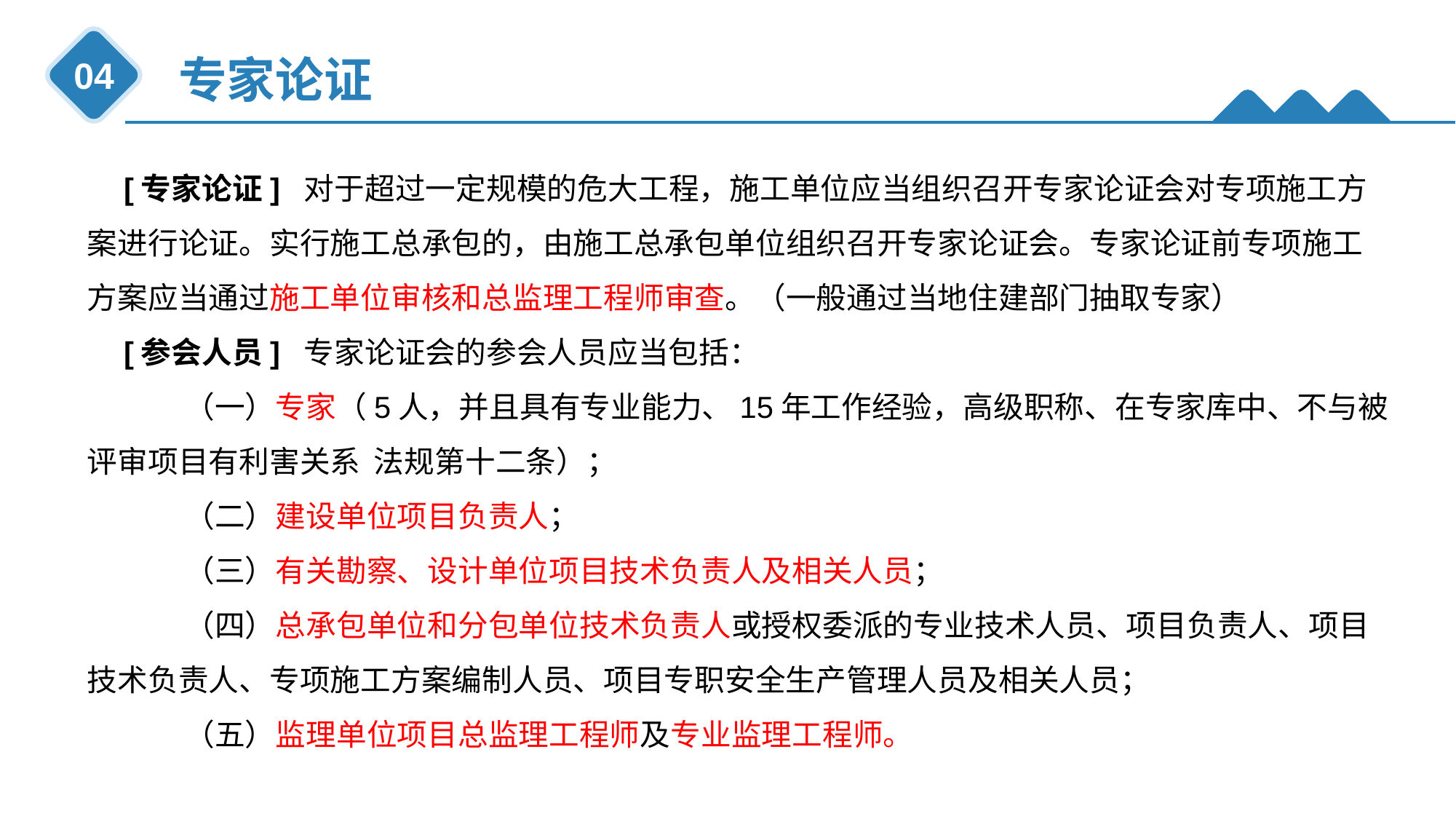

专家论证
04

[专家论证]  对于超过一定规模的危大工程，施工单位应当组织召开专家论证会对专项施工方案进行论证。实行施工总承包的，由施工总承包单位组织召开专家论证会。专家论证前专项施工方案应当通过施工单位审核和总监理工程师审查。（一般通过当地住建部门抽取专家）
[参会人员]  专家论证会的参会人员应当包括：
　　（一）专家（5人，并且具有专业能力、15年工作经验，高级职称、在专家库中、不与被评审项目有利害关系  法规第十二条）；
　　（二）建设单位项目负责人；
　　（三）有关勘察、设计单位项目技术负责人及相关人员；
　　（四）总承包单位和分包单位技术负责人或授权委派的专业技术人员、项目负责人、项目技术负责人、专项施工方案编制人员、项目专职安全生产管理人员及相关人员；
　　（五）监理单位项目总监理工程师及专业监理工程师。